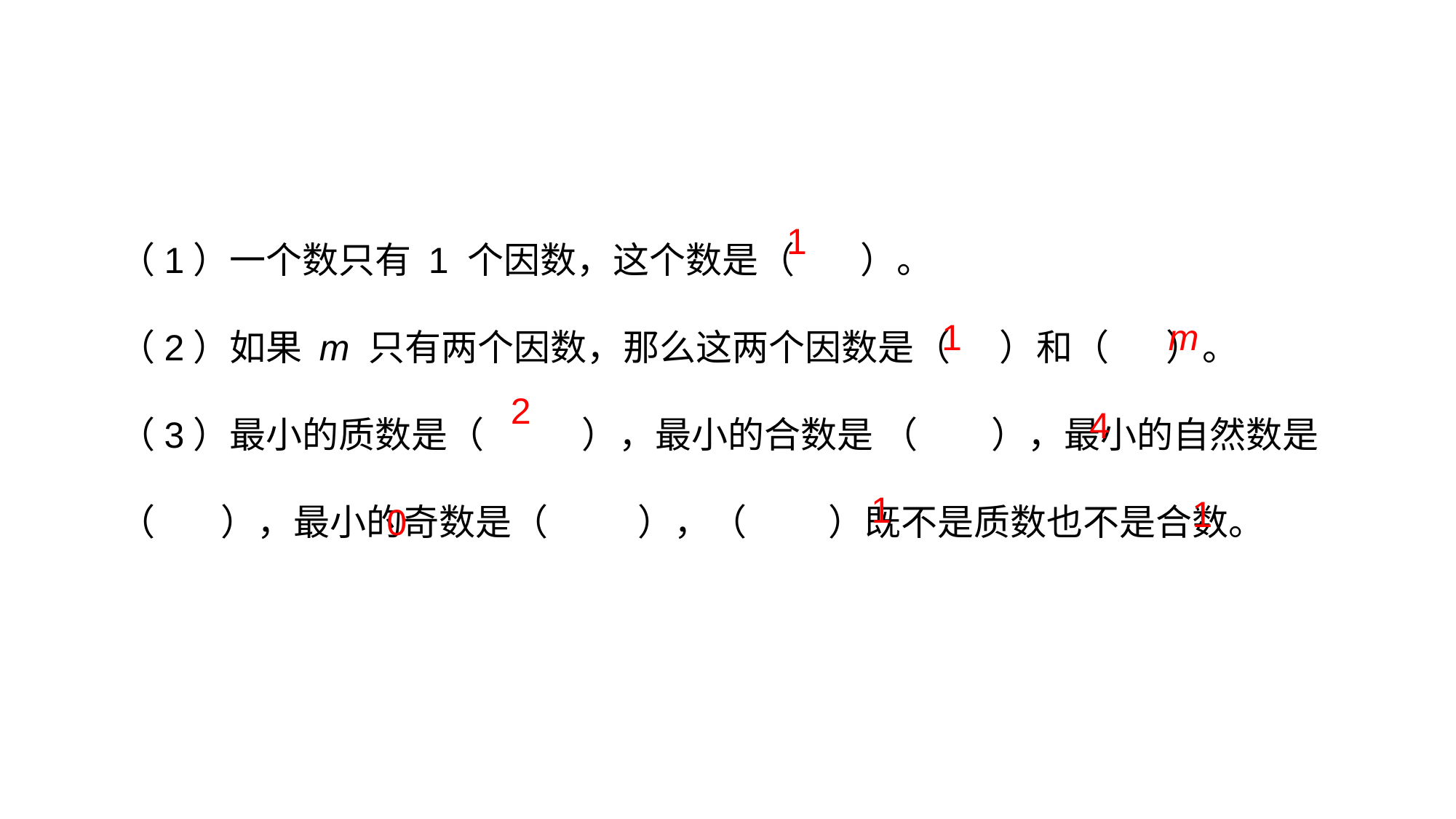

小试牛刀
（1）一个数只有 1 个因数，这个数是（        ）。
（2）如果 m 只有两个因数，那么这两个因数是（      ）和（       ）。
（3）最小的质数是（            ），最小的合数是 （         ），最小的自然数是（        ），最小的奇数是（           ），（          ）既不是质数也不是合数。
1
1
m
2
4
1
1
0